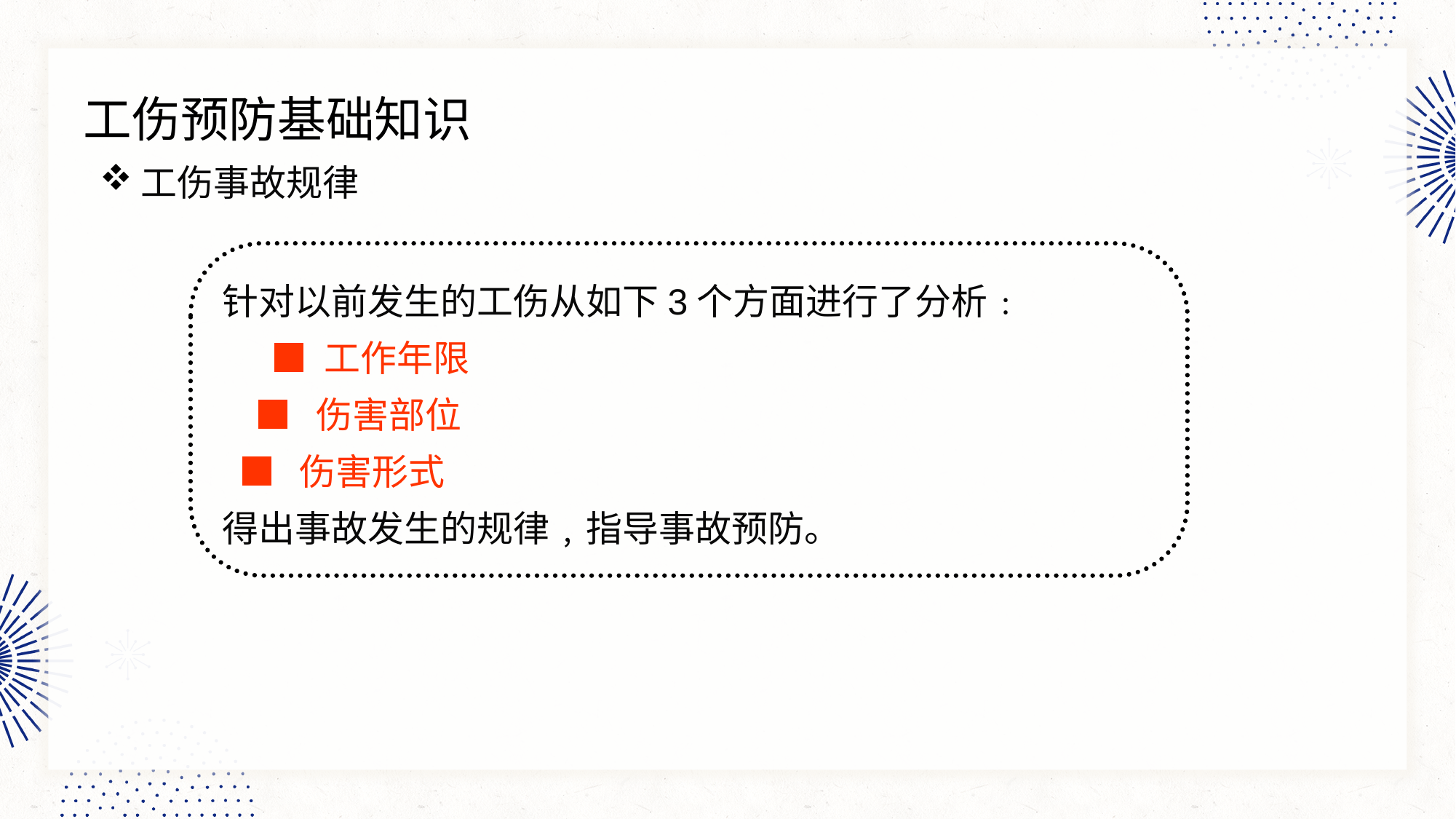

工伤预防基础知识
工伤事故规律
针对以前发生的工伤从如下3个方面进行了分析﹕
      ■  工作年限
    ■   伤害部位
  ■   伤害形式
得出事故发生的规律﹐指导事故预防。